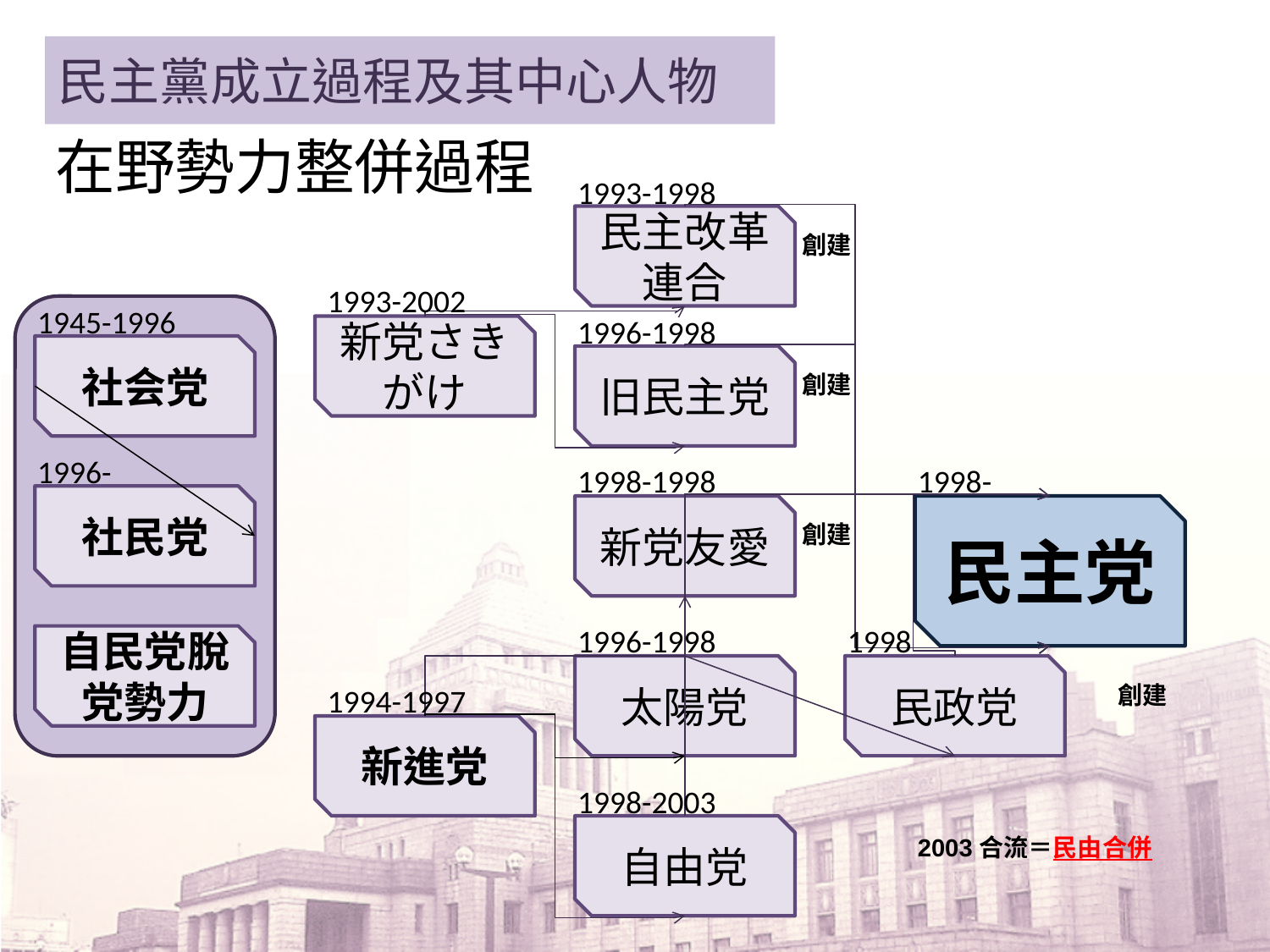

民主黨成立過程及其中心人物
# 在野勢力整併過程
1993-1998
民主改革連合
創建
1993-2002

1945-1996
1996-1998
新党さきがけ
社会党
旧民主党
創建
1996-
1998-1998
1998-
社民党
新党友愛
民主党
創建
1996-1998
1998
自民党脫党勢力
太陽党
民政党
創建
1994-1997
新進党
1998-2003
自由党
2003合流＝民由合併